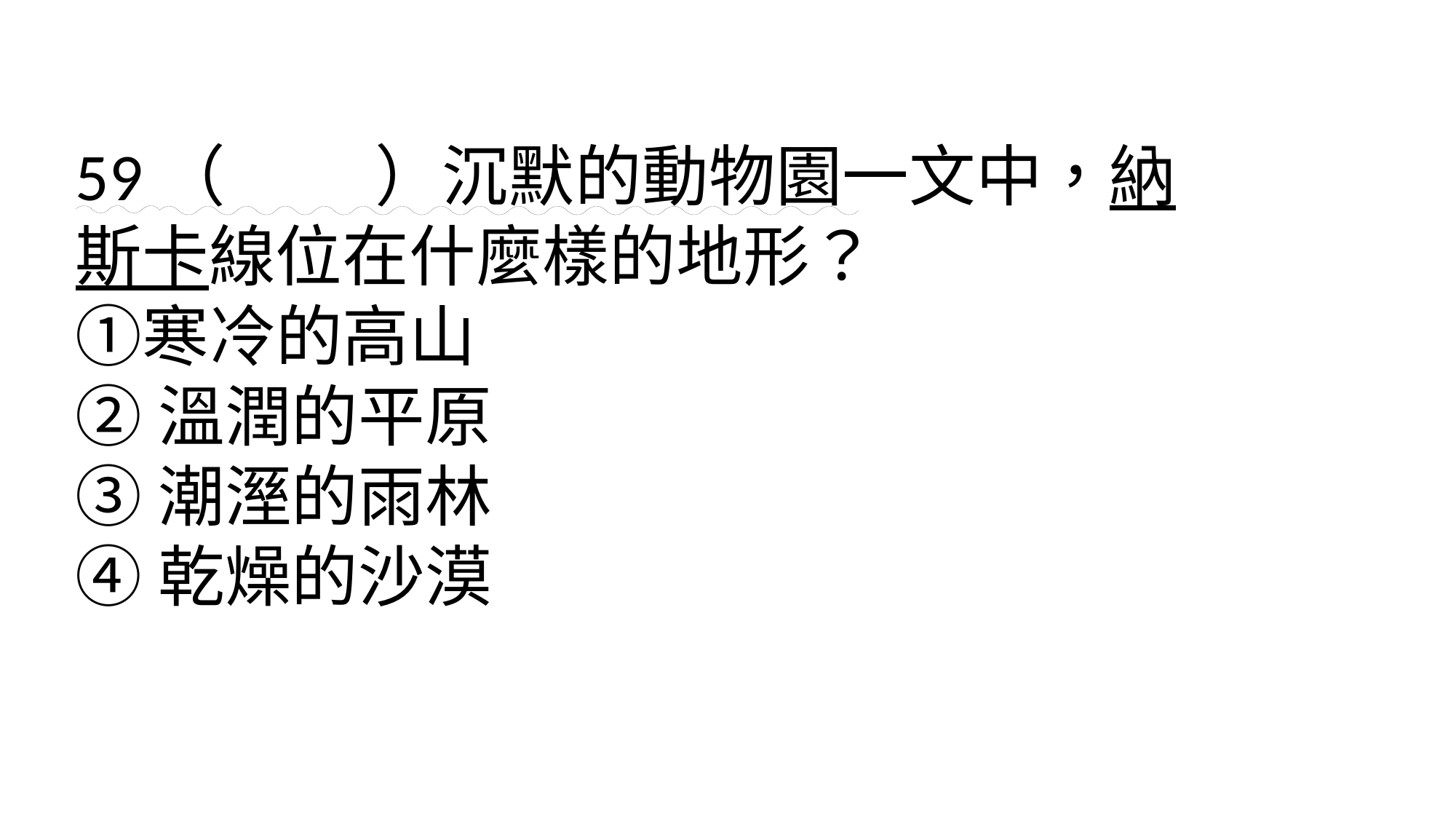

59（          ）沉默的動物園一文中，納斯卡線位在什麼樣的地形？　
①寒冷的高山
②溫潤的平原
③潮溼的雨林
④乾燥的沙漠